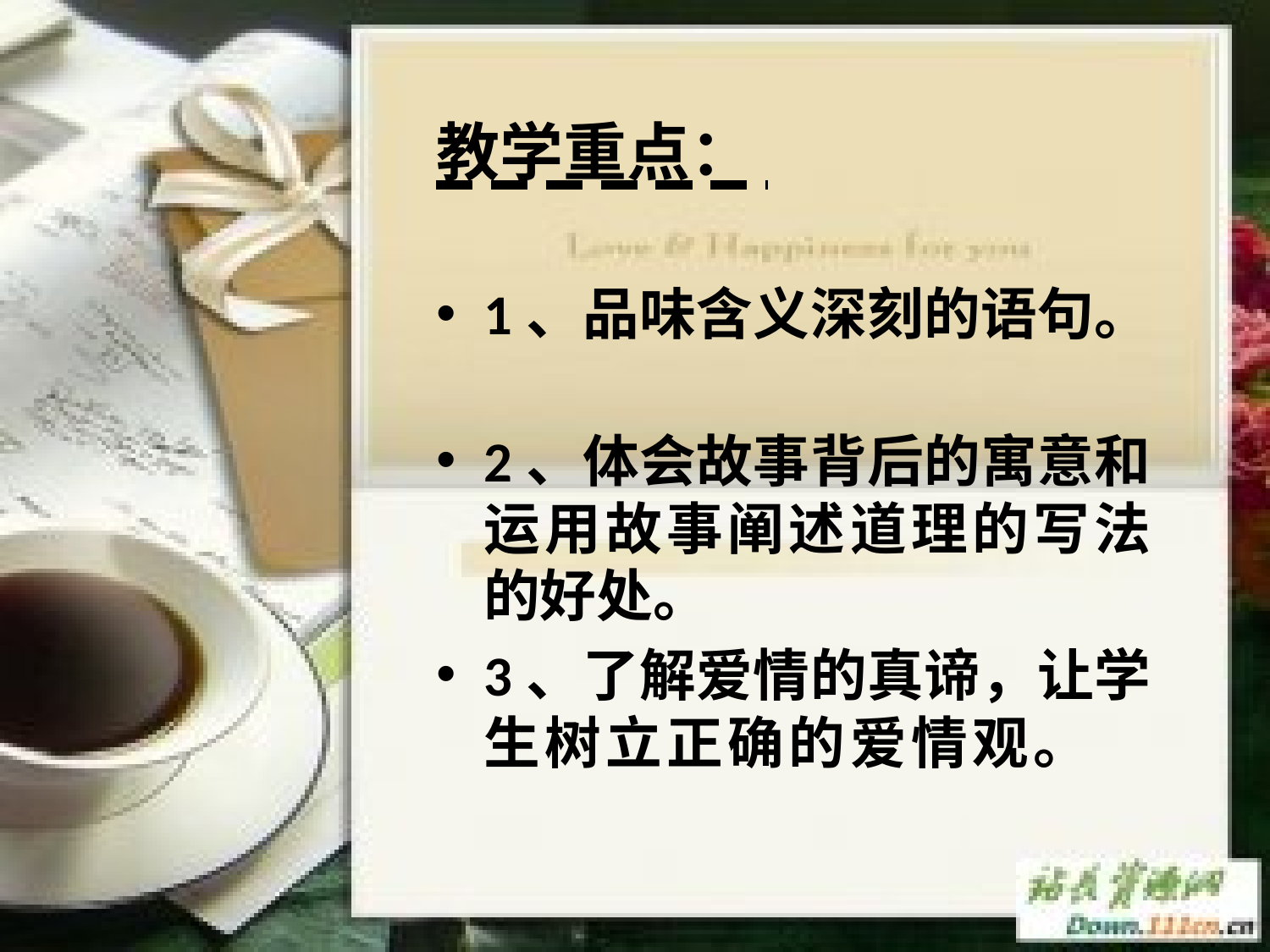

教学重点：

1、品味含义深刻的语句。
2、体会故事背后的寓意和运用故事阐述道理的写法的好处。
3、了解爱情的真谛，让学生树立正确的爱情观。